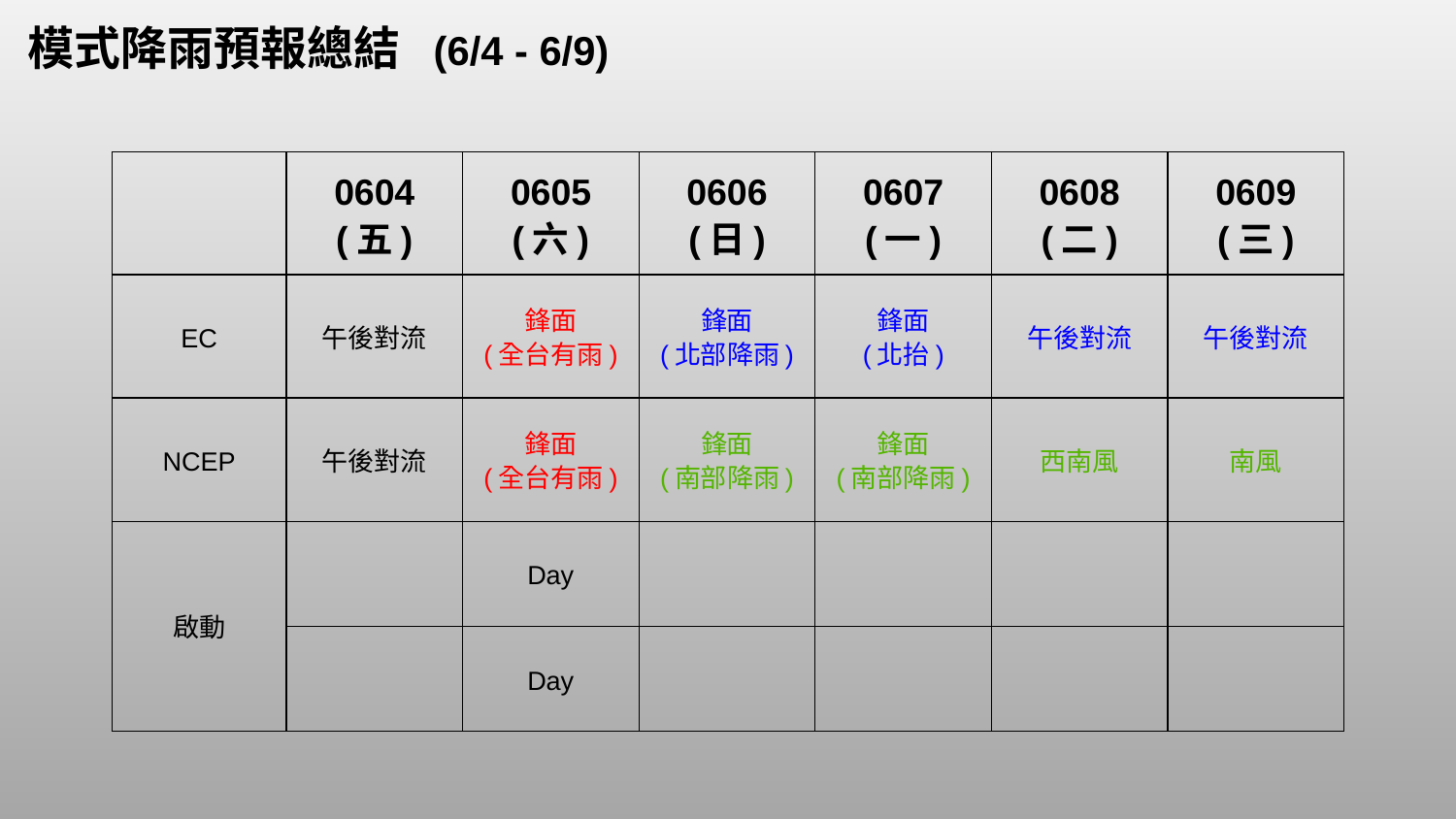

模式降雨預報總結  (6/4 - 6/9)
|  | 0604 (五) | 0605 (六) | 0606 (日) | 0607 (一) | 0608 (二) | 0609 (三) |
| --- | --- | --- | --- | --- | --- | --- |
| EC | 午後對流 | 鋒面 (全台有雨) | 鋒面 (北部降雨) | 鋒面 (北抬) | 午後對流 | 午後對流 |
| NCEP | 午後對流 | 鋒面 (全台有雨) | 鋒面 (南部降雨) | 鋒面 (南部降雨) | 西南風 | 南風 |
| 啟動 |  | Day |  |  |  |  |
|  |  | Day |  |  |  |  |